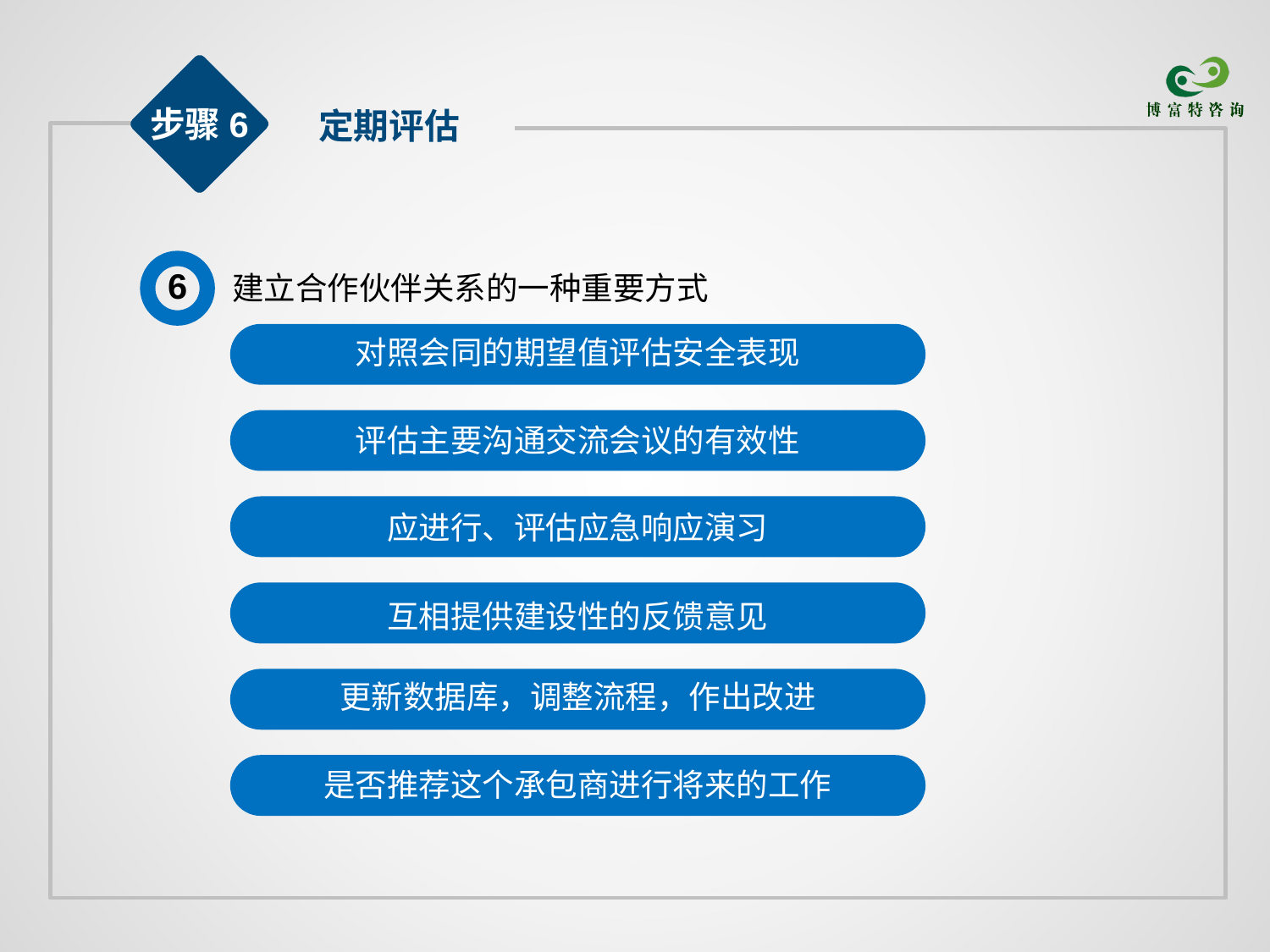

步骤6
定期评估

6
建立合作伙伴关系的一种重要方式

对照会同的期望值评估安全表现

评估主要沟通交流会议的有效性

应进行、评估应急响应演习

互相提供建设性的反馈意见

更新数据库，调整流程，作出改进

是否推荐这个承包商进行将来的工作